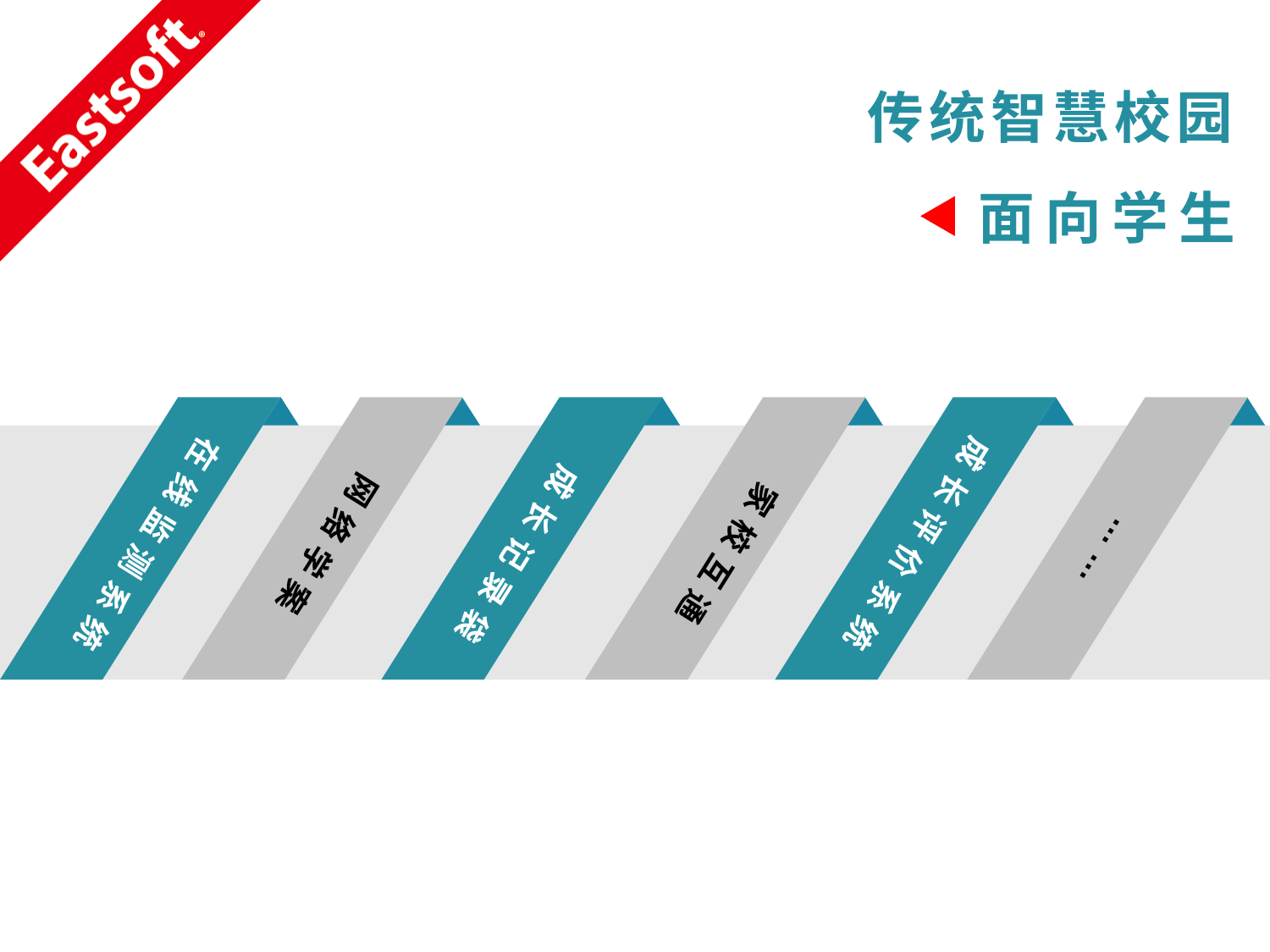

传统智慧校园
面向学生

网络学案
成长评价系统
在线监测系统

家校互通
成长记录袋
……

管理系统